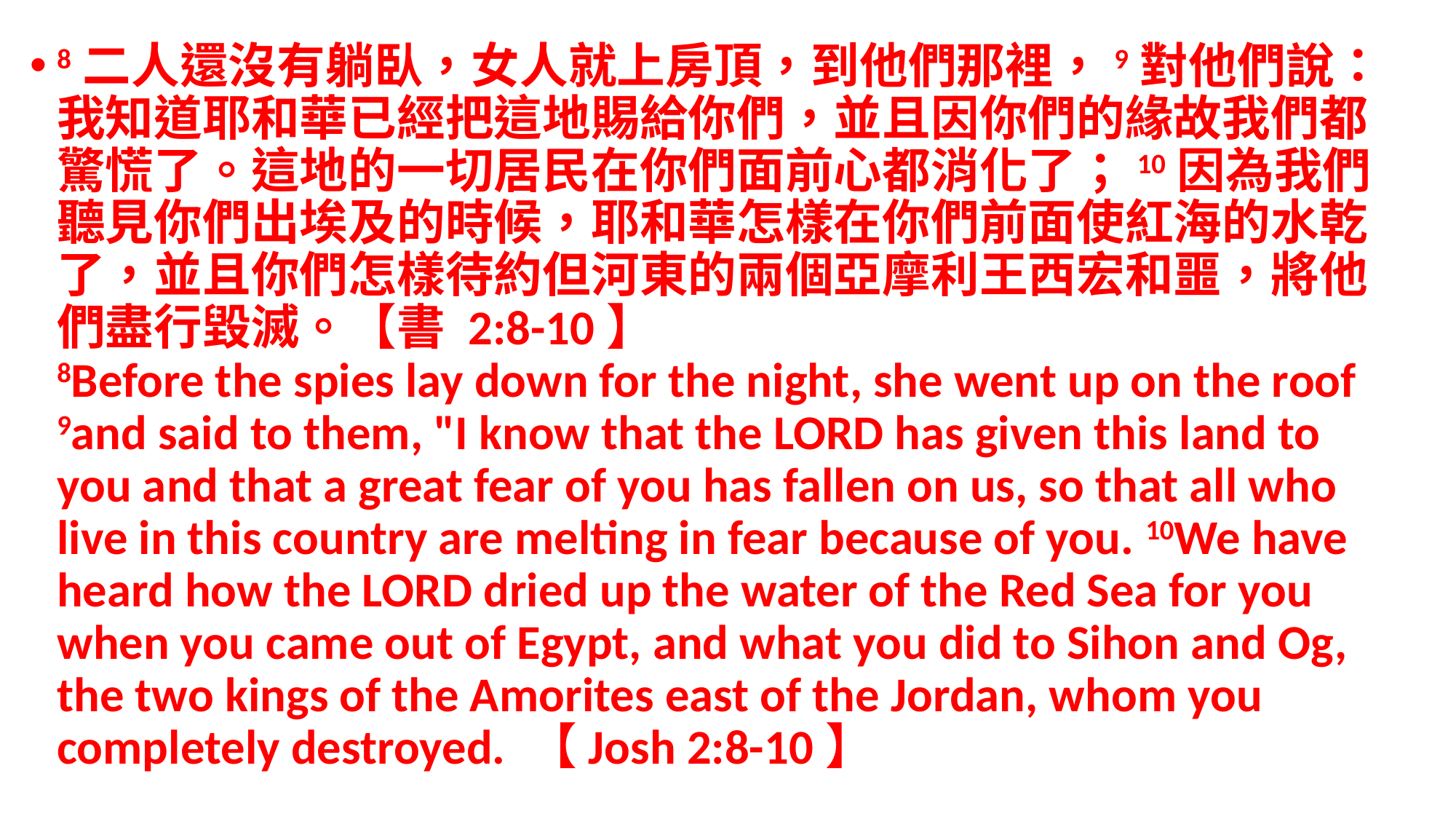

8二人還沒有躺臥，女人就上房頂，到他們那裡，9對他們說：我知道耶和華已經把這地賜給你們，並且因你們的緣故我們都驚慌了。這地的一切居民在你們面前心都消化了；10因為我們聽見你們出埃及的時候，耶和華怎樣在你們前面使紅海的水乾了，並且你們怎樣待約但河東的兩個亞摩利王西宏和噩，將他們盡行毀滅。【書 2:8-10】
8Before the spies lay down for the night, she went up on the roof 9and said to them, "I know that the LORD has given this land to you and that a great fear of you has fallen on us, so that all who live in this country are melting in fear because of you. 10We have heard how the LORD dried up the water of the Red Sea for you when you came out of Egypt, and what you did to Sihon and Og, the two kings of the Amorites east of the Jordan, whom you completely destroyed. 【Josh 2:8-10】

#